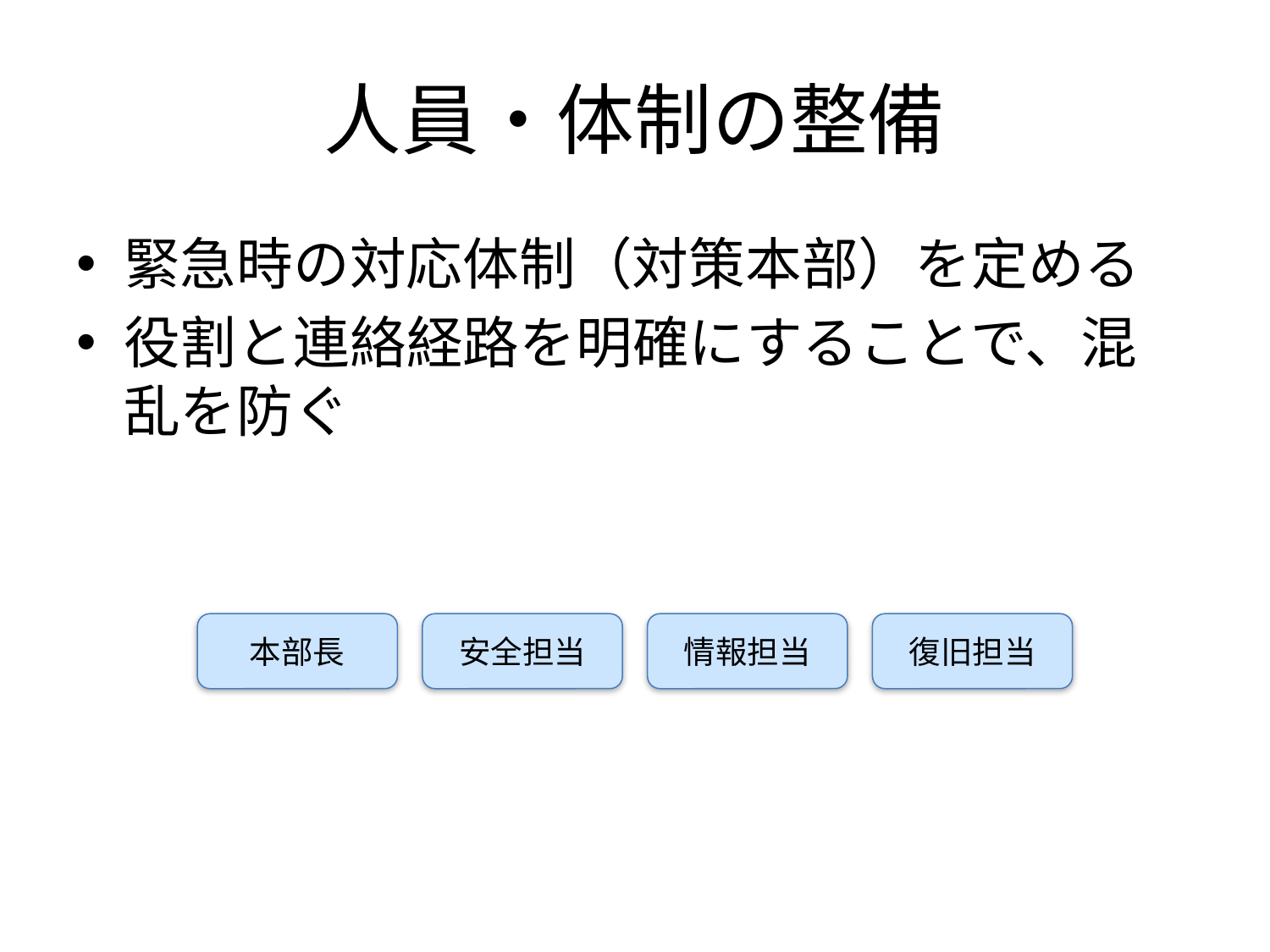

# 人員・体制の整備
緊急時の対応体制（対策本部）を定める
役割と連絡経路を明確にすることで、混乱を防ぐ
本部長
安全担当
情報担当
復旧担当